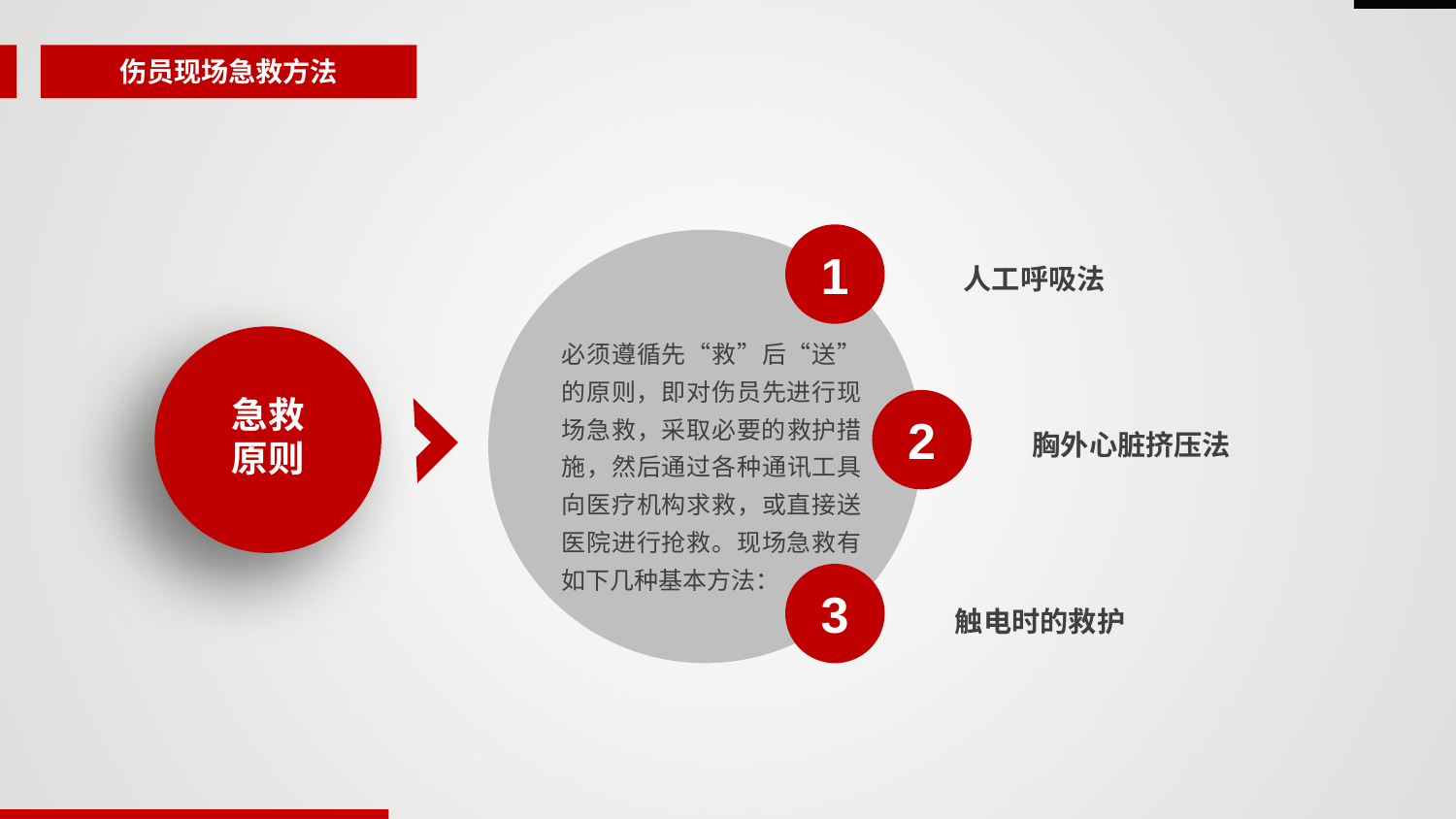

伤员现场急救方法

1

人工呼吸法

必须遵循先“救”后“送”的原则，即对伤员先进行现场急救，采取必要的救护措施，然后通过各种通讯工具向医疗机构求救，或直接送医院进行抢救。现场急救有如下几种基本方法：

2
急救
原则

胸外心脏挤压法

3
触电时的救护